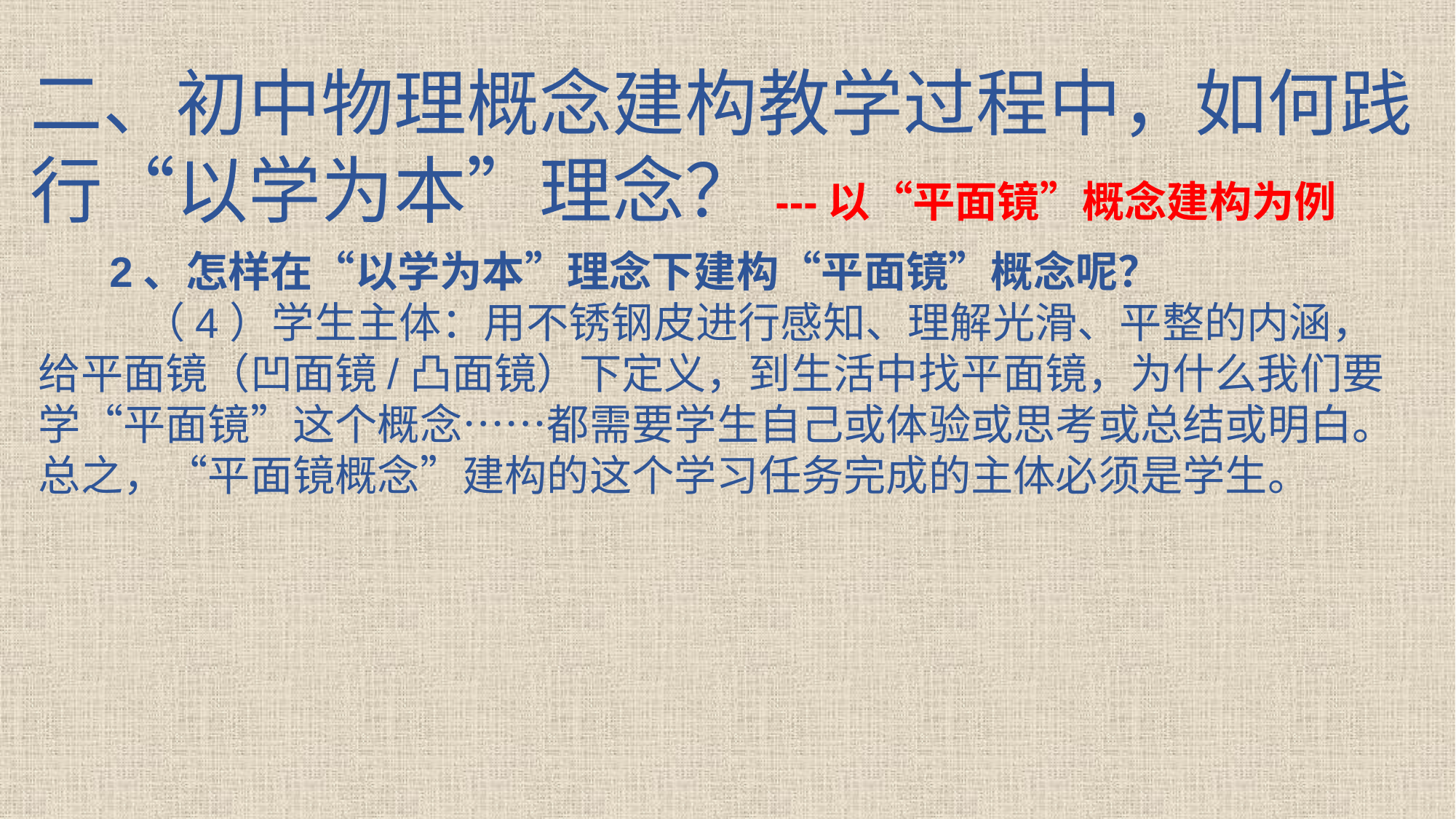

二、初中物理概念建构教学过程中，如何践行“以学为本”理念？---以“平面镜”概念建构为例
      2、怎样在“以学为本”理念下建构“平面镜”概念呢？
          （4）学生主体：用不锈钢皮进行感知、理解光滑、平整的内涵，给平面镜（凹面镜/凸面镜）下定义，到生活中找平面镜，为什么我们要学“平面镜”这个概念……都需要学生自己或体验或思考或总结或明白。总之，“平面镜概念”建构的这个学习任务完成的主体必须是学生。